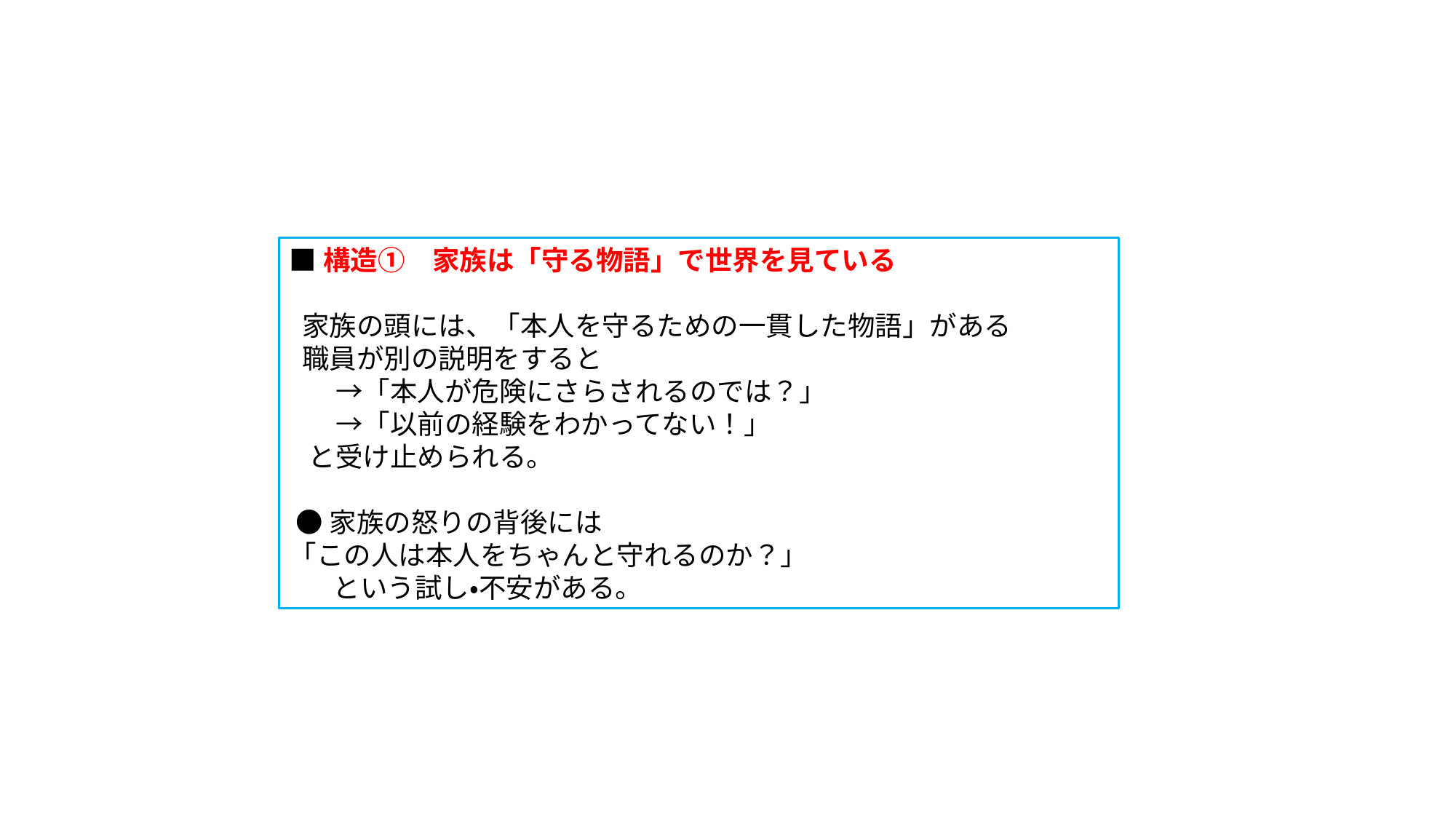

■構造①　家族は「守る物語」で世界を見ている

 家族の頭には、「本人を守るための一貫した物語」がある
 職員が別の説明をすると
  　→「本人が危険にさらされるのでは？」
  　→「以前の経験をわかってない！」
  と受け止められる。

 ●家族の怒りの背後には
「この人は本人をちゃんと守れるのか？」
      という試し・不安がある。